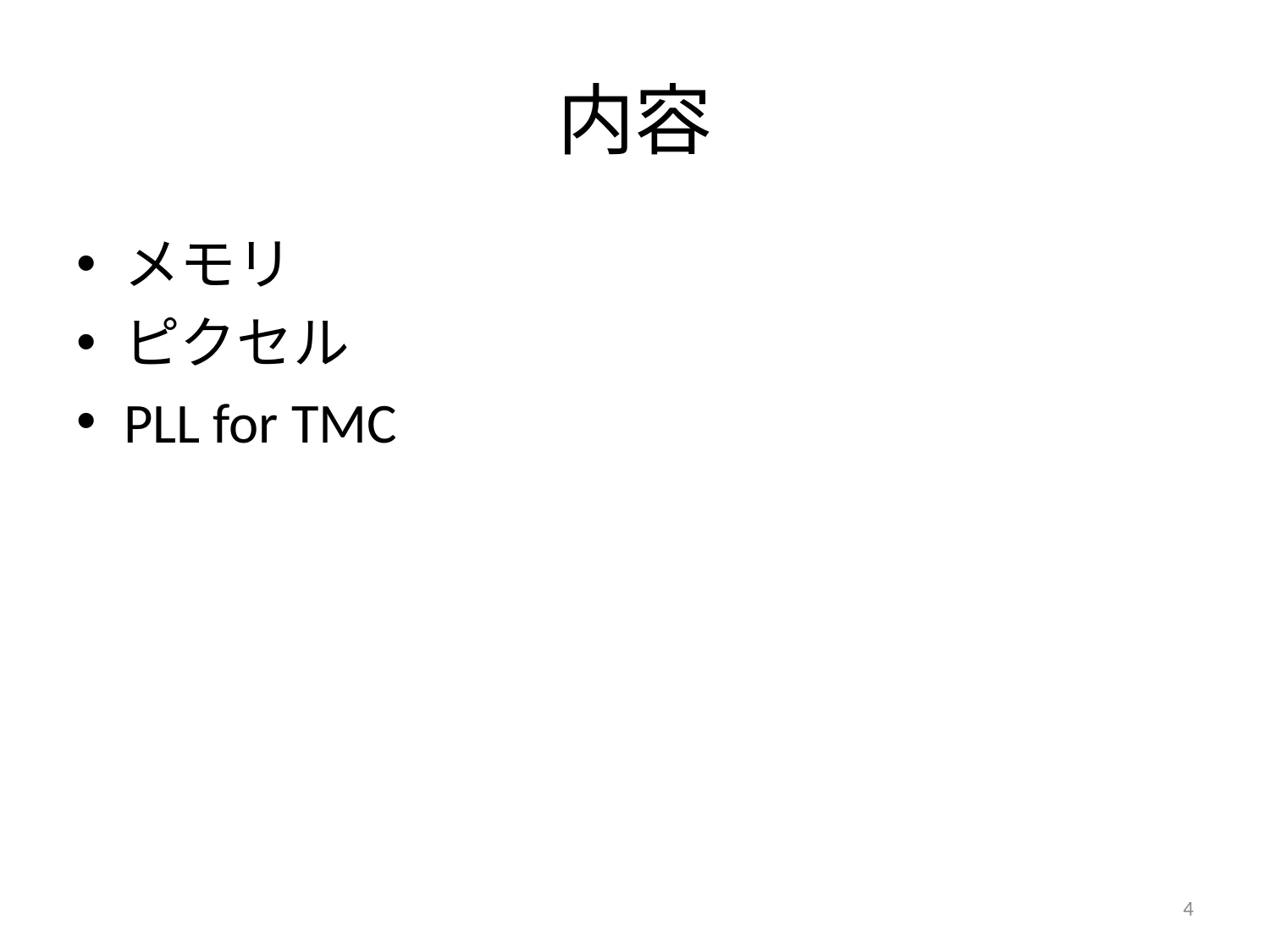

# 内容
メモリ
ピクセル
PLL for TMC
4